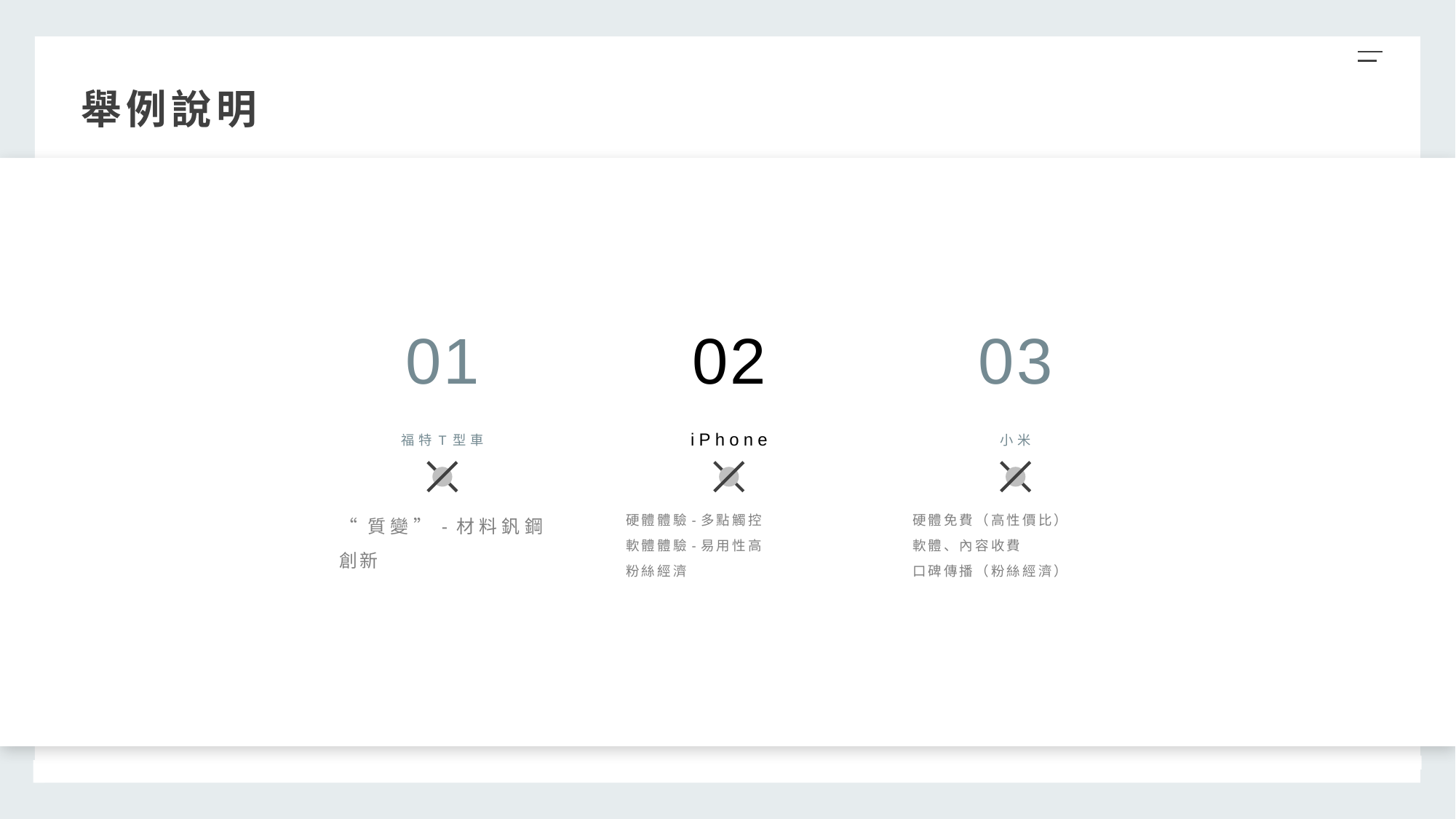

舉例說明

01
02
03
福特T型車
iPhone
小米

“質變”-材料釩鋼創新
硬體體驗-多點觸控
軟體體驗-易用性高
粉絲經濟
硬體免費（高性價比）
軟體、內容收費
口碑傳播（粉絲經濟）